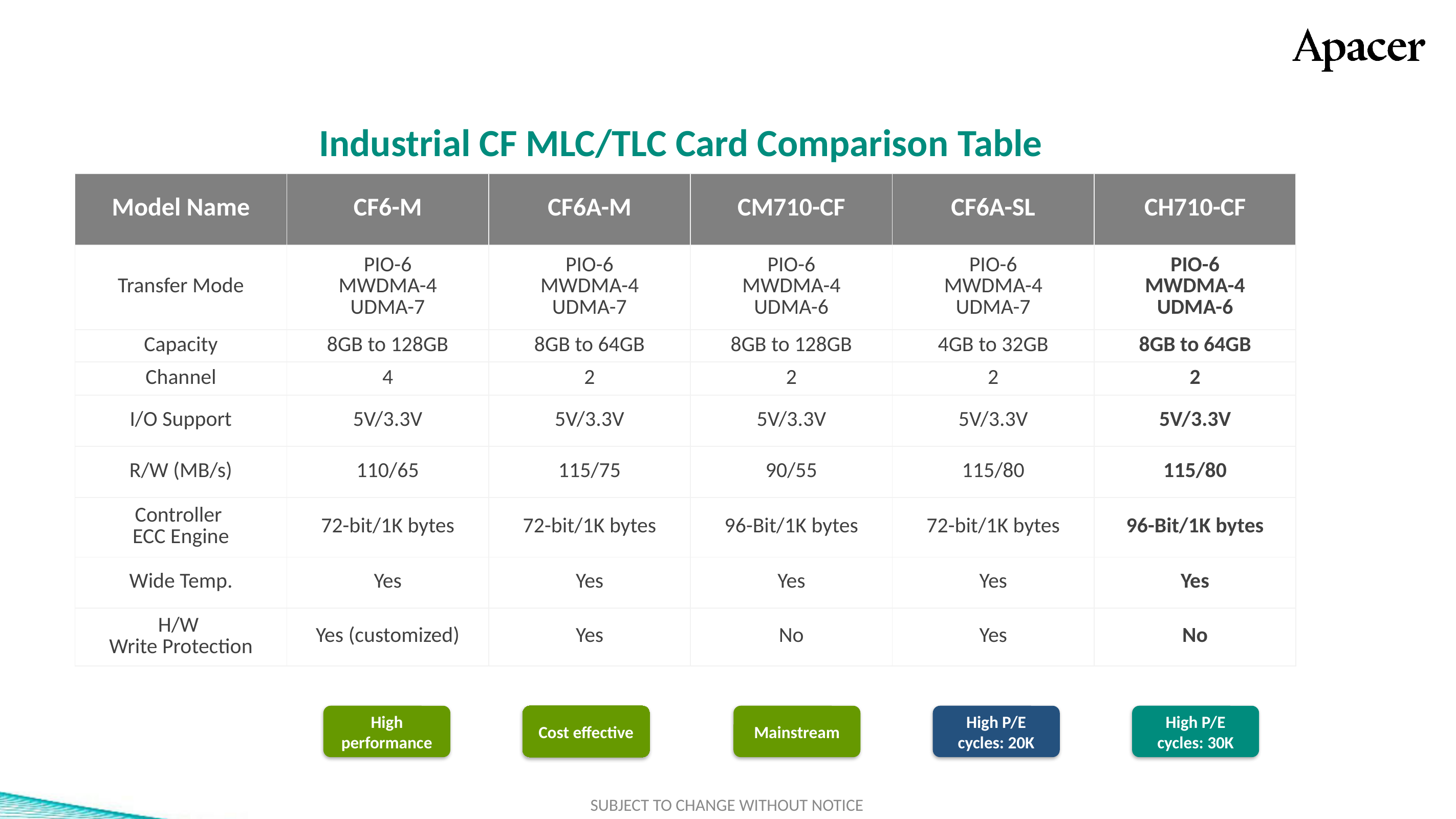

Industrial CF MLC/TLC Card Comparison Table
| Model Name | CF6-M | CF6A-M | CM710-CF | CF6A-SL | CH710-CF |
| --- | --- | --- | --- | --- | --- |
| Transfer Mode | PIO-6 MWDMA-4 UDMA-7 | PIO-6 MWDMA-4 UDMA-7 | PIO-6 MWDMA-4 UDMA-6 | PIO-6 MWDMA-4 UDMA-7 | PIO-6 MWDMA-4 UDMA-6 |
| Capacity | 8GB to 128GB | 8GB to 64GB | 8GB to 128GB | 4GB to 32GB | 8GB to 64GB |
| Channel | 4 | 2 | 2 | 2 | 2 |
| I/O Support | 5V/3.3V | 5V/3.3V | 5V/3.3V | 5V/3.3V | 5V/3.3V |
| R/W (MB/s) | 110/65 | 115/75 | 90/55 | 115/80 | 115/80 |
| Controller ECC Engine | 72-bit/1K bytes | 72-bit/1K bytes | 96-Bit/1K bytes | 72-bit/1K bytes | 96-Bit/1K bytes |
| Wide Temp. | Yes | Yes | Yes | Yes | Yes |
| H/W Write Protection | Yes (customized) | Yes | No | Yes | No |
標準色
附屬
配色
3D TLC
2D MLC
SLC-lite
SLC
類工

SLC-liteX

High performance
Cost effective
Mainstream
High P/E cycles: 20K
High P/E cycles: 30K